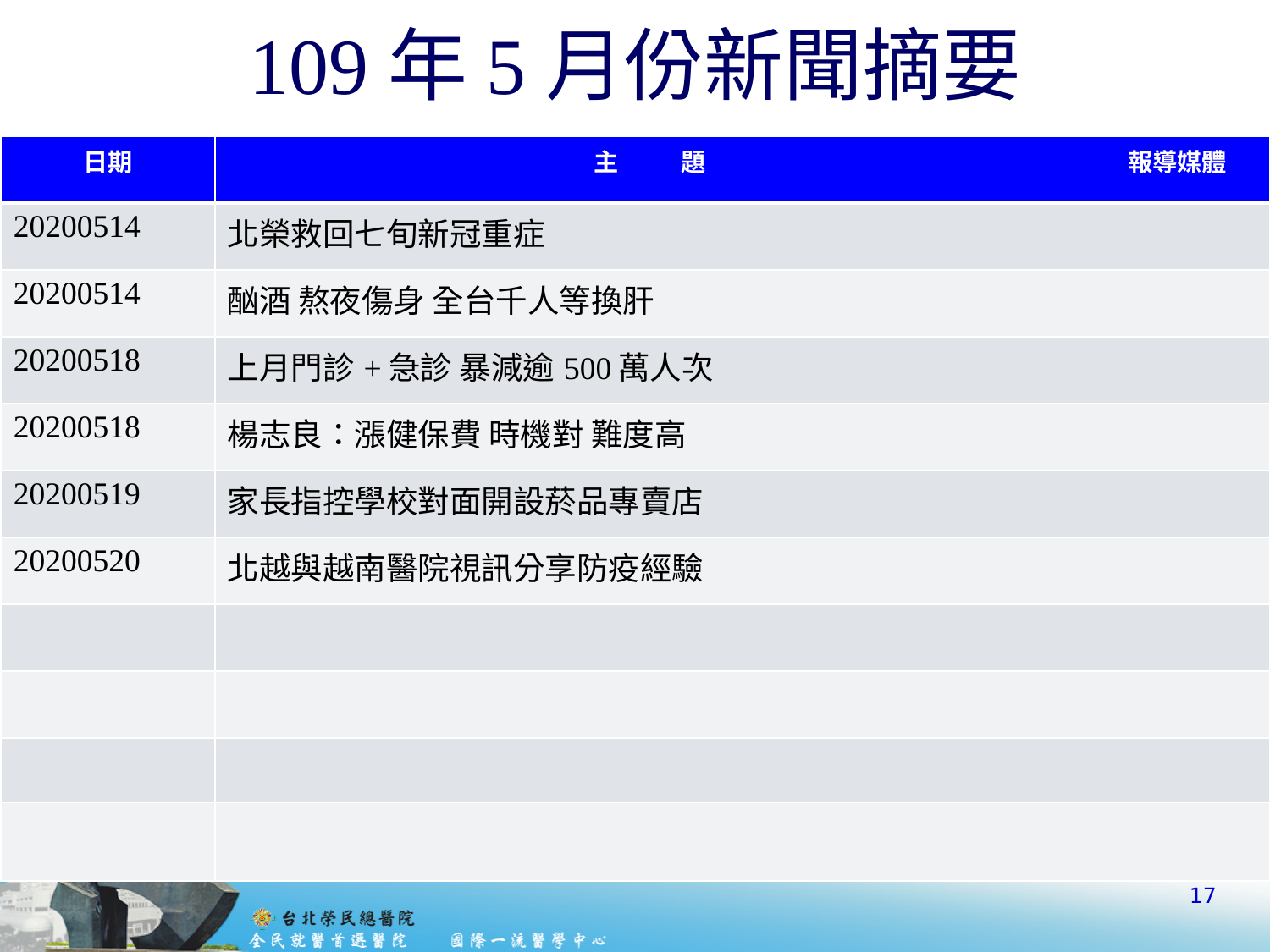

# 109年5月份新聞摘要
| 日期 | 主 題 | 報導媒體 |
| --- | --- | --- |
| 20200514 | 北榮救回七旬新冠重症 |  |
| 20200514 | 酗酒 熬夜傷身 全台千人等換肝 |  |
| 20200518 | 上月門診+急診 暴減逾500萬人次 |  |
| 20200518 | 楊志良：漲健保費 時機對 難度高 |  |
| 20200519 | 家長指控學校對面開設菸品專賣店 |  |
| 20200520 | 北越與越南醫院視訊分享防疫經驗 |  |
|  |  |  |
|  |  |  |
|  |  |  |
|  |  |  |
17